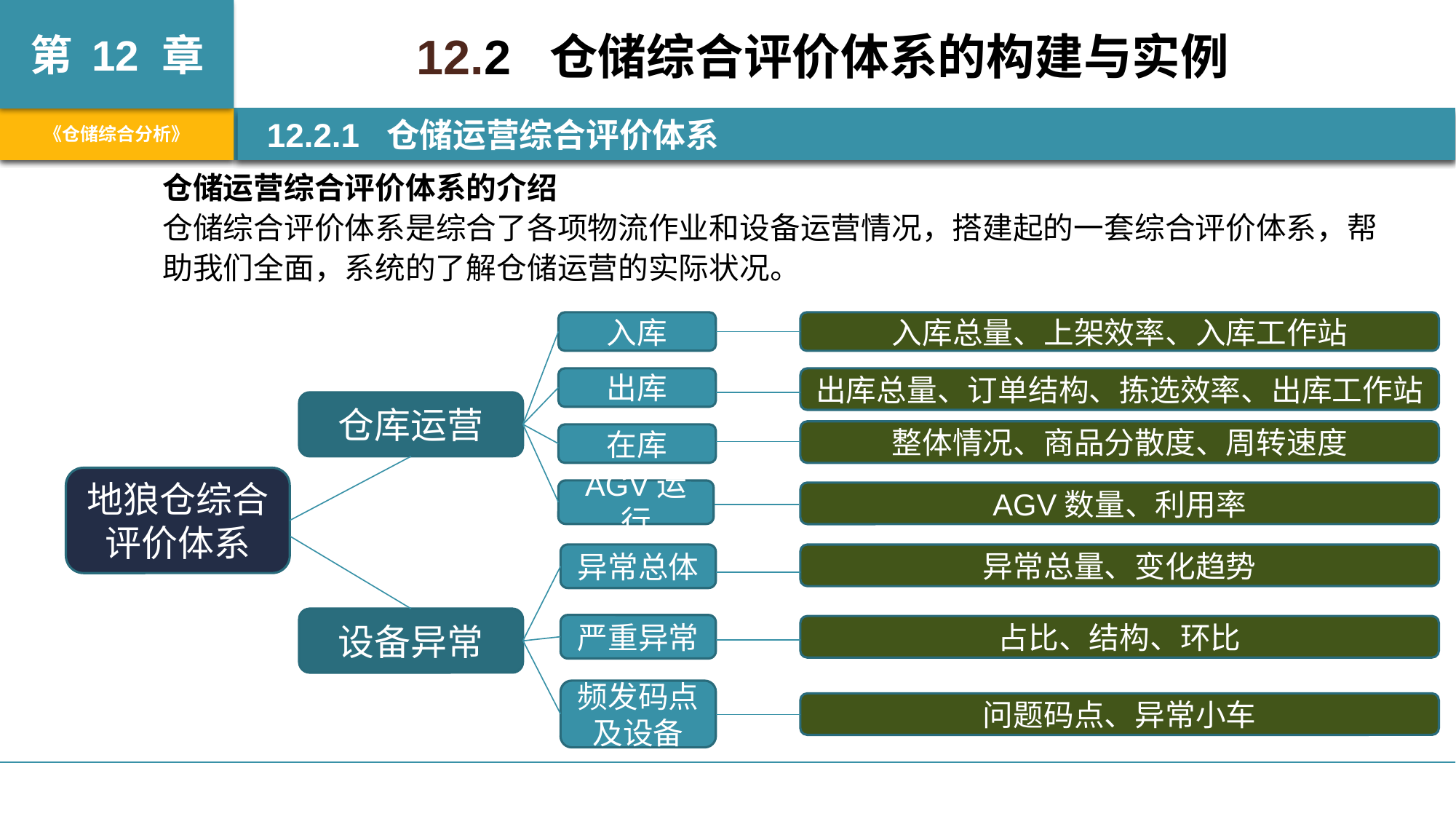

12.2  仓储综合评价体系的构建与实例
  12.2.1  仓储运营综合评价体系
仓储运营综合评价体系的介绍
仓储综合评价体系是综合了各项物流作业和设备运营情况，搭建起的一套综合评价体系，帮助我们全面，系统的了解仓储运营的实际状况。
入库
入库总量、上架效率、入库工作站
出库
出库总量、订单结构、拣选效率、出库工作站
仓库运营
整体情况、商品分散度、周转速度
在库
地狼仓综合评价体系
AGV运行
AGV数量、利用率
异常总体
异常总量、变化趋势
设备异常
严重异常
占比、结构、环比
频发码点及设备
问题码点、异常小车